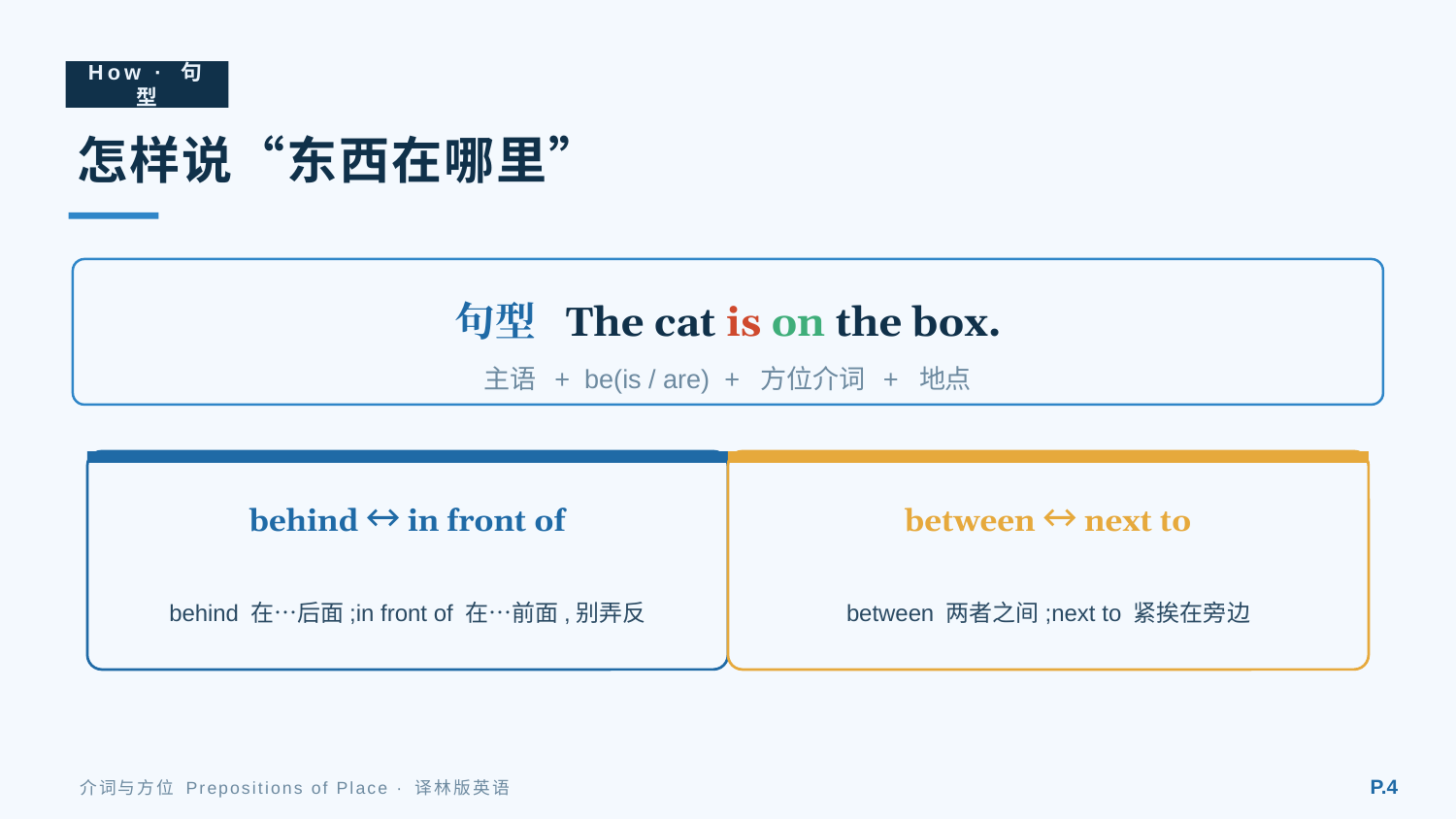

How · 句型

怎样说“东西在哪里”

句型  The cat is on the box.
主语  +  be(is / are)  +  方位介词  +  地点

behind ↔ in front of
between ↔ next to
behind 在…后面;in front of 在…前面,别弄反
between 两者之间;next to 紧挨在旁边
P.4
介词与方位 Prepositions of Place · 译林版英语